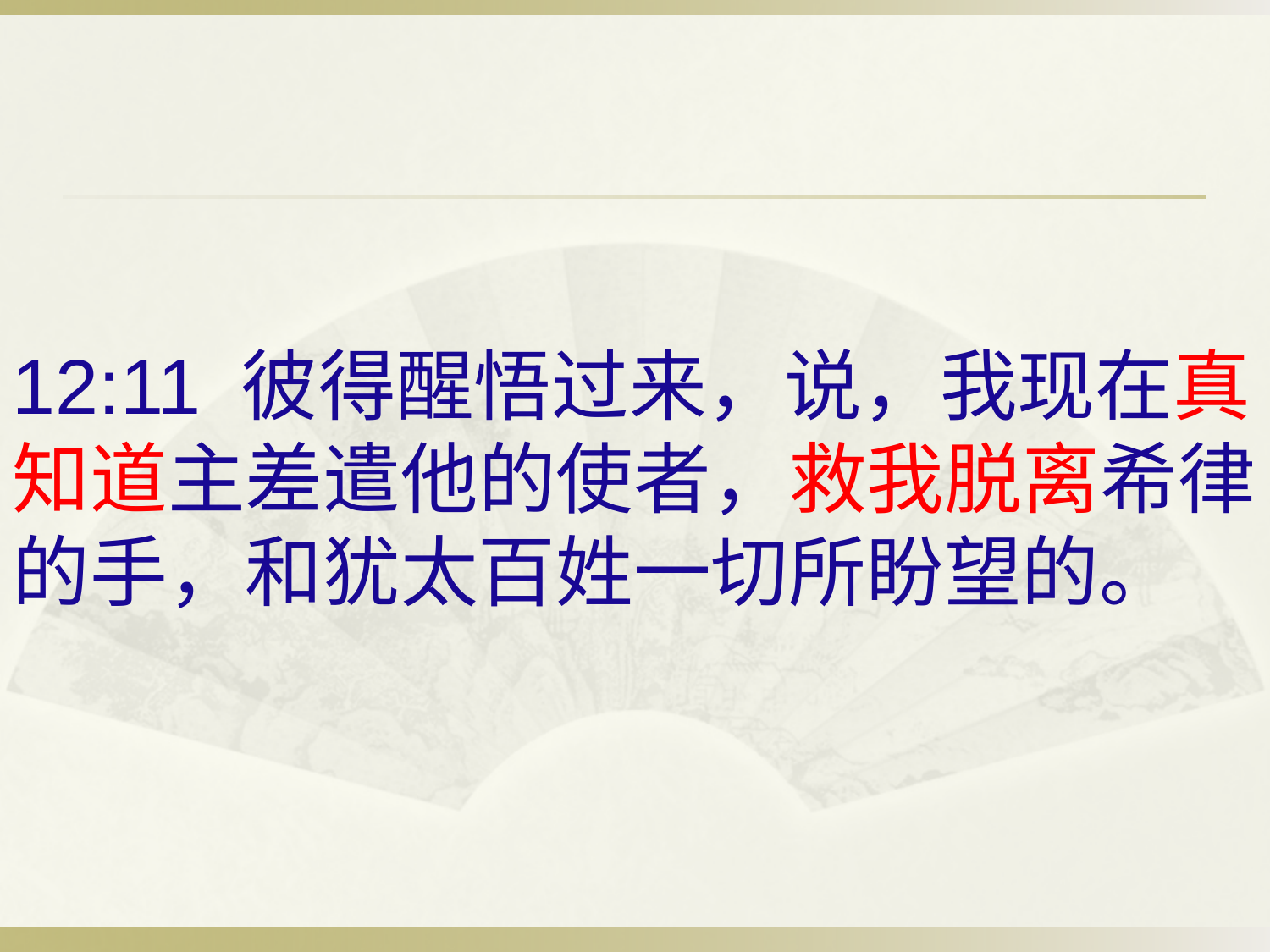

# 12:11 彼得醒悟过来，说，我现在真 知道主差遣他的使者，救我脱离希律的手，和犹太百姓一切所盼望的。